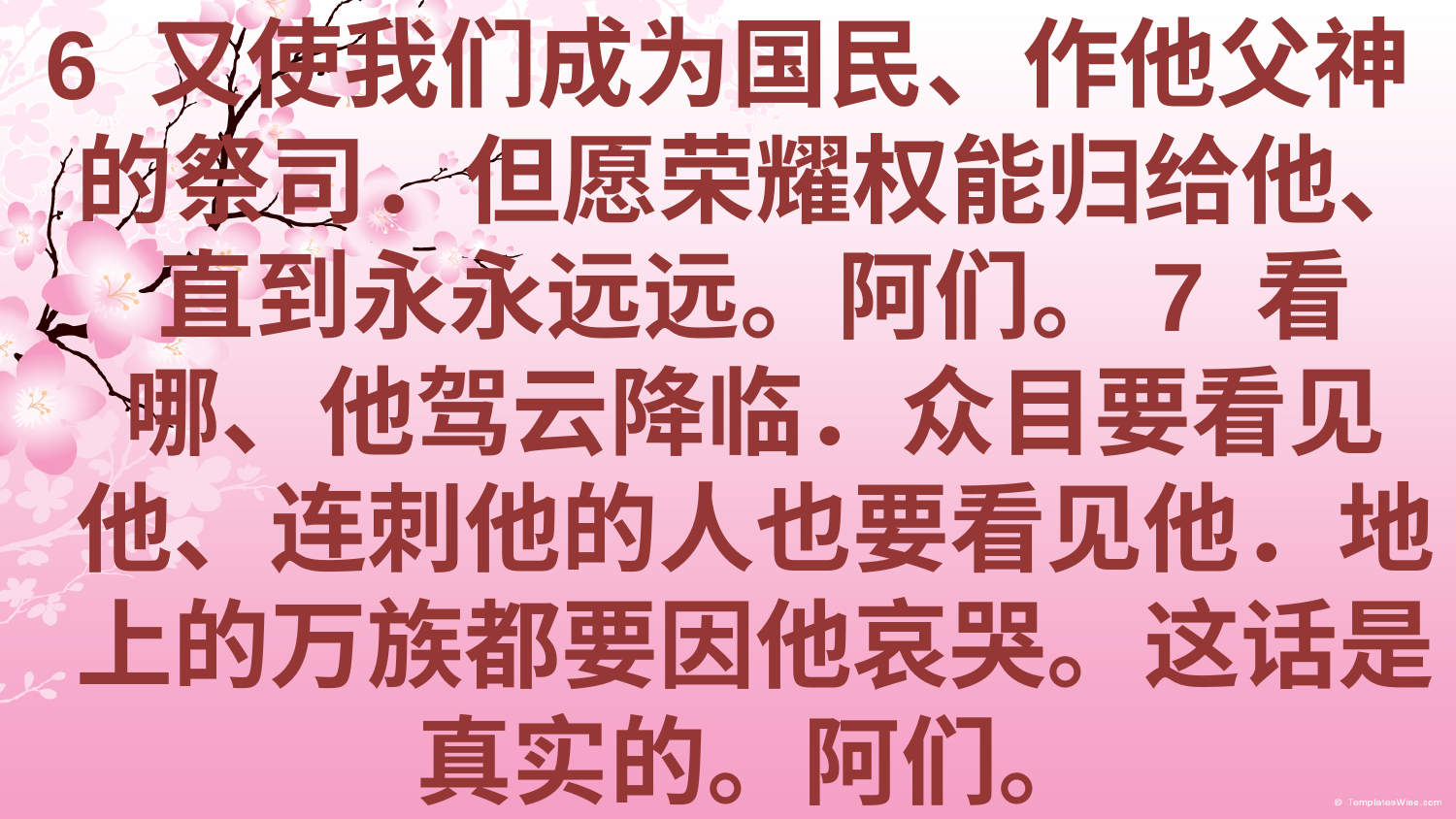

6 又使我们成为国民、作他父神的祭司．但愿荣耀权能归给他、直到永永远远。阿们。7 看哪、他驾云降临．众目要看见他、连刺他的人也要看见他．地上的万族都要因他哀哭。这话是真实的。阿们。